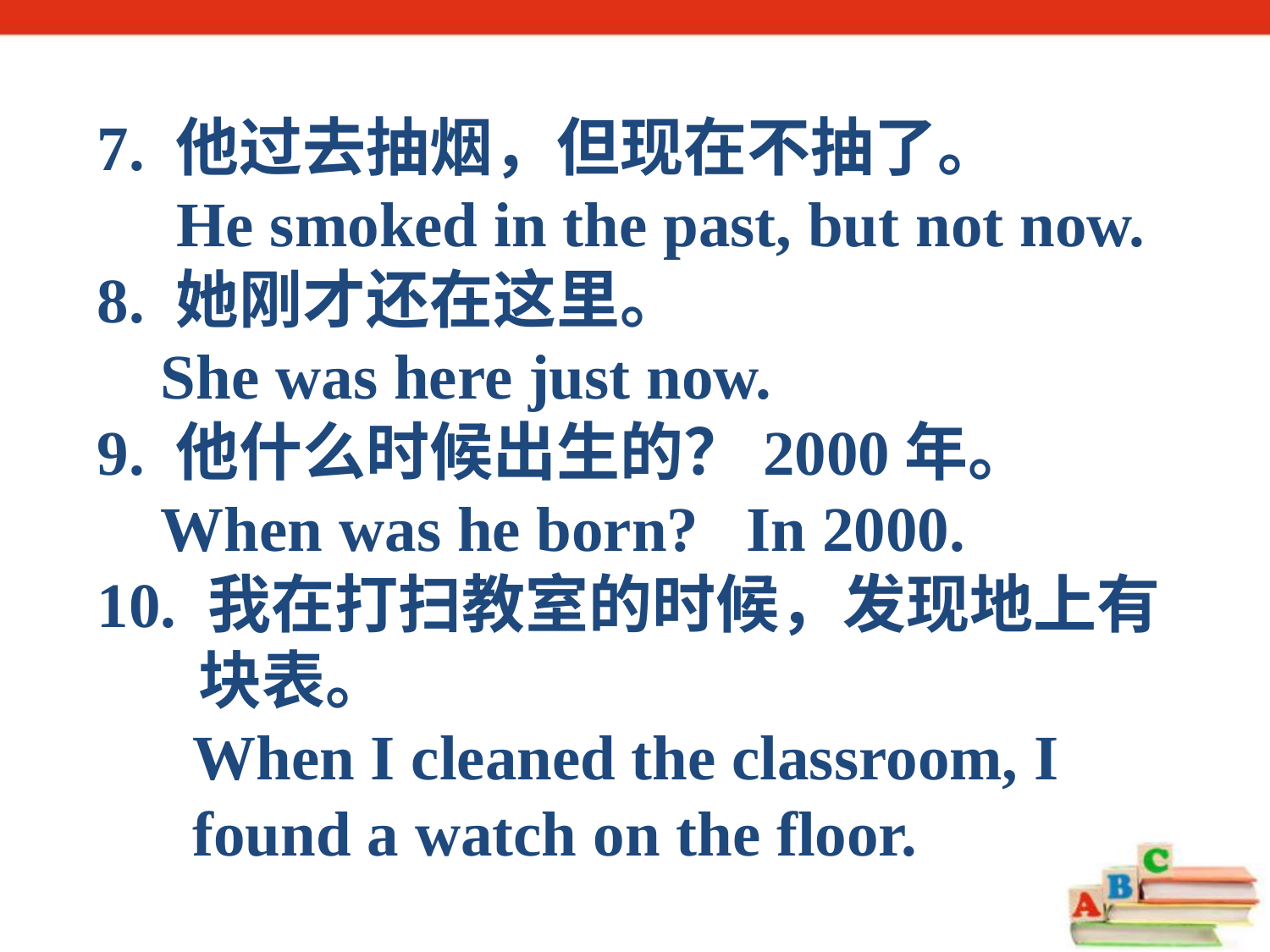

7. 他过去抽烟，但现在不抽了。
     He smoked in the past, but not now.
8. 她刚才还在这里。
    She was here just now.
9. 他什么时候出生的？2000年。
    When was he born?   In 2000.
10. 我在打扫教室的时候，发现地上有
      块表。
      When I cleaned the classroom, I
      found a watch on the floor.